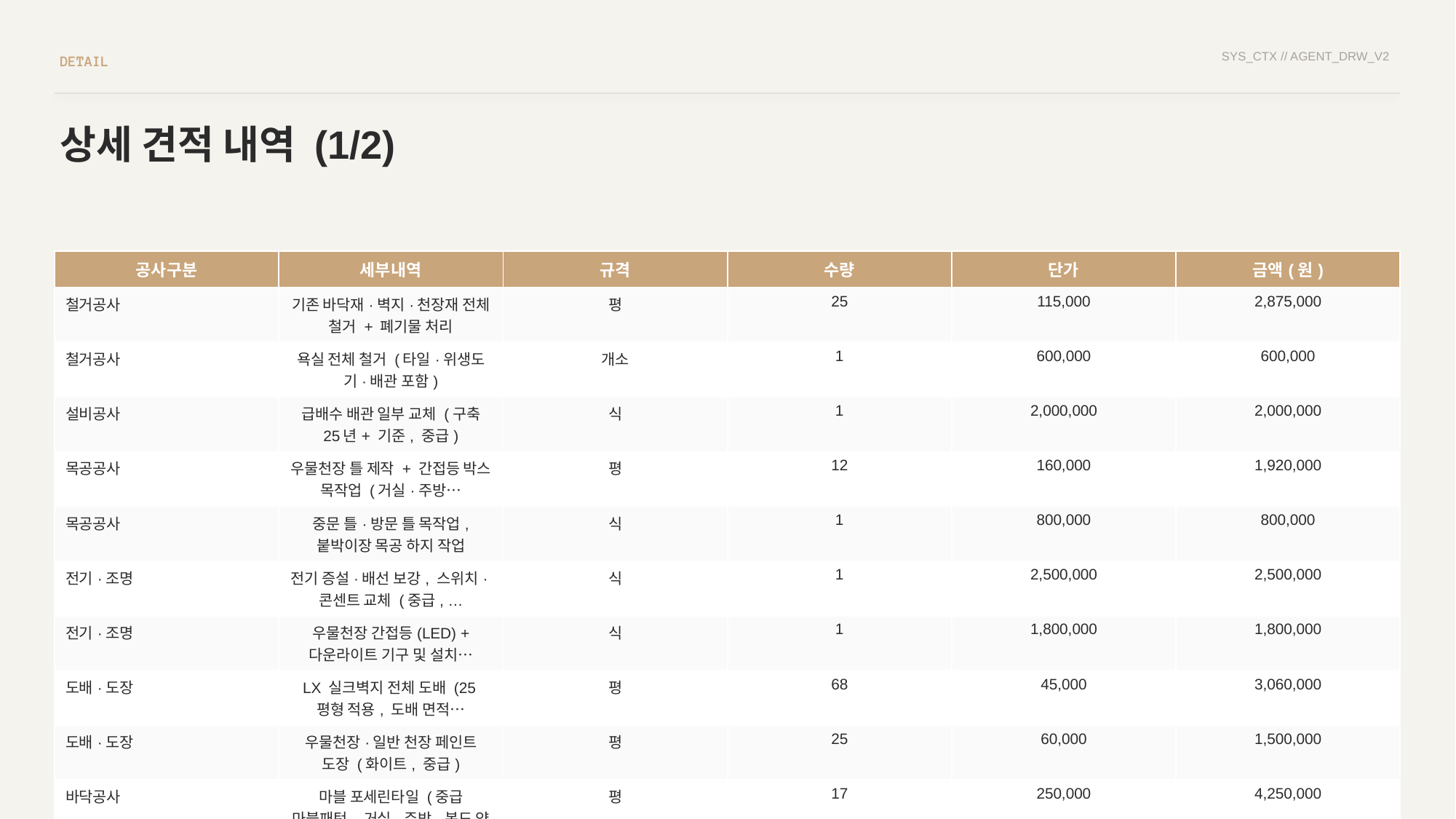

SYS_CTX // AGENT_DRW_V2
DETAIL

상세 견적 내역 (1/2)
| 공사구분 | 세부내역 | 규격 | 수량 | 단가 | 금액(원) |
| --- | --- | --- | --- | --- | --- |
| 철거공사 | 기존 바닥재·벽지·천장재 전체 철거 + 폐기물 처리 | 평 | 25 | 115,000 | 2,875,000 |
| 철거공사 | 욕실 전체 철거 (타일·위생도기·배관 포함) | 개소 | 1 | 600,000 | 600,000 |
| 설비공사 | 급배수 배관 일부 교체 (구축 25년+ 기준, 중급) | 식 | 1 | 2,000,000 | 2,000,000 |
| 목공공사 | 우물천장 틀 제작 + 간접등 박스 목작업 (거실·주방… | 평 | 12 | 160,000 | 1,920,000 |
| 목공공사 | 중문 틀·방문 틀 목작업, 붙박이장 목공 하지 작업 | 식 | 1 | 800,000 | 800,000 |
| 전기·조명 | 전기 증설·배선 보강, 스위치·콘센트 교체 (중급, … | 식 | 1 | 2,500,000 | 2,500,000 |
| 전기·조명 | 우물천장 간접등(LED) + 다운라이트 기구 및 설치… | 식 | 1 | 1,800,000 | 1,800,000 |
| 도배·도장 | LX 실크벽지 전체 도배 (25평형 적용, 도배 면적… | 평 | 68 | 45,000 | 3,060,000 |
| 도배·도장 | 우물천장·일반 천장 페인트 도장 (화이트, 중급) | 평 | 25 | 60,000 | 1,500,000 |
| 바닥공사 | 마블 포세린타일 (중급 마블패턴, 거실·주방·복도 약… | 평 | 17 | 250,000 | 4,250,000 |
| 욕실공사 | 욕실 전체 교체 1개소 (중급 타일·위생도기·수전·욕… | 개소 | 1 | 3,250,000 | 3,250,000 |
| 주방공사 | 싱크대 상하부장 3.3m, 상판 칸스톤, 후드 포함 … | m | 3.3 | 1,100,000 | 3,630,000 |
| 창호·문 | 방문 교체 3개소 (중급, 틀 포함) | 개소 | 3 | 380,000 | 1,140,000 |